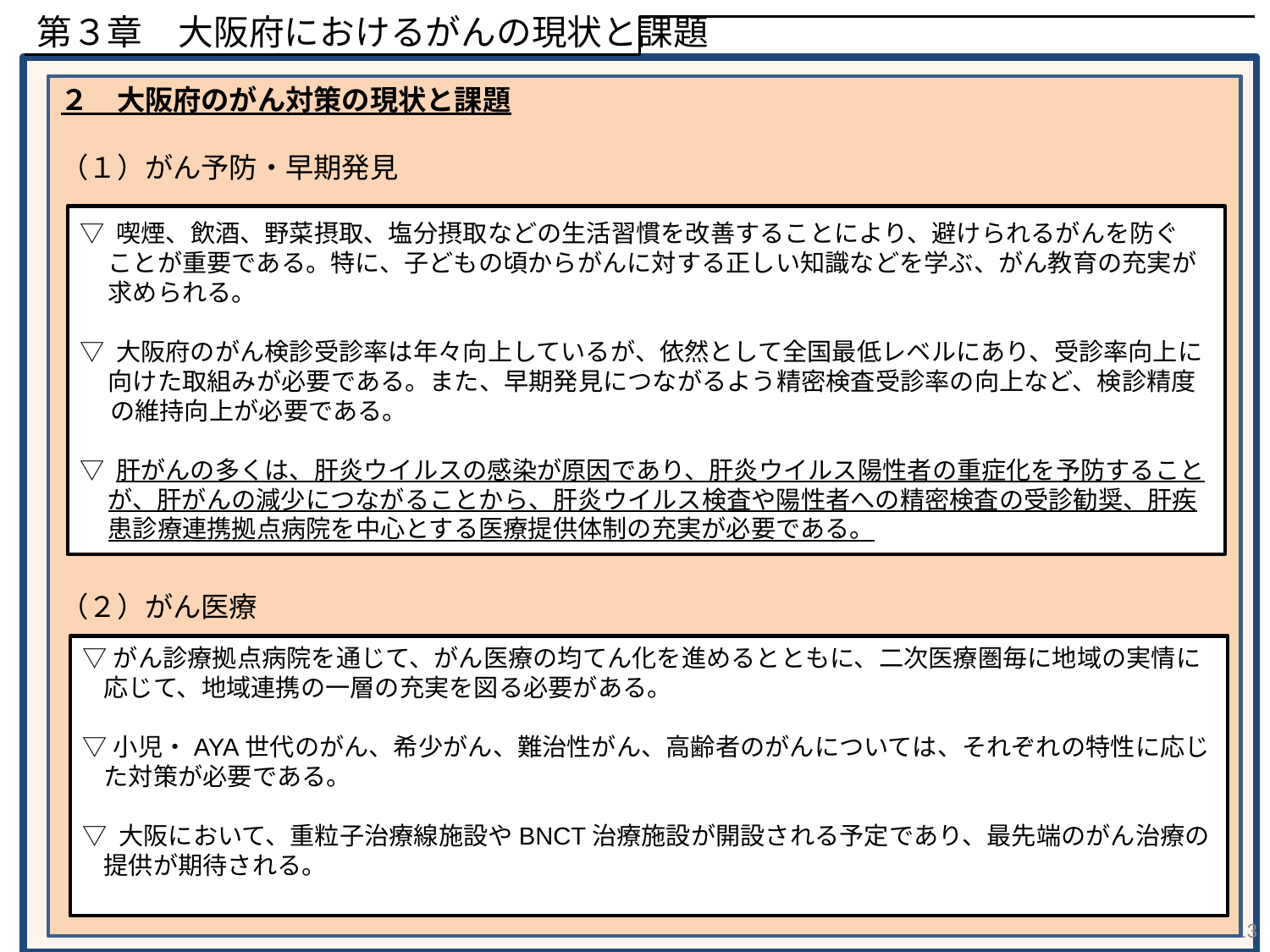

第３章　大阪府におけるがんの現状と課題

２　大阪府のがん対策の現状と課題

（１）がん予防・早期発見

（２）がん医療

▽ 喫煙、飲酒、野菜摂取、塩分摂取などの生活習慣を改善することにより、避けられるがんを防ぐ
    ことが重要である。特に、子どもの頃からがんに対する正しい知識などを学ぶ、がん教育の充実が
    求められる。

▽ 大阪府のがん検診受診率は年々向上しているが、依然として全国最低レベルにあり、受診率向上に
    向けた取組みが必要である。また、早期発見につながるよう精密検査受診率の向上など、検診精度
　 の維持向上が必要である。

▽ 肝がんの多くは、肝炎ウイルスの感染が原因であり、肝炎ウイルス陽性者の重症化を予防すること
    が、肝がんの減少につながることから、肝炎ウイルス検査や陽性者への精密検査の受診勧奨、肝疾
    患診療連携拠点病院を中心とする医療提供体制の充実が必要である。
▽がん診療拠点病院を通じて、がん医療の均てん化を進めるとともに、二次医療圏毎に地域の実情に応じて、地域連携の一層の充実を図る必要がある。

▽小児・AYA世代のがん、希少がん、難治性がん、高齢者のがんについては、それぞれの特性に応じた対策が必要である。

▽ 大阪において、重粒子治療線施設やBNCT治療施設が開設される予定であり、最先端のがん治療の提供が期待される。

13